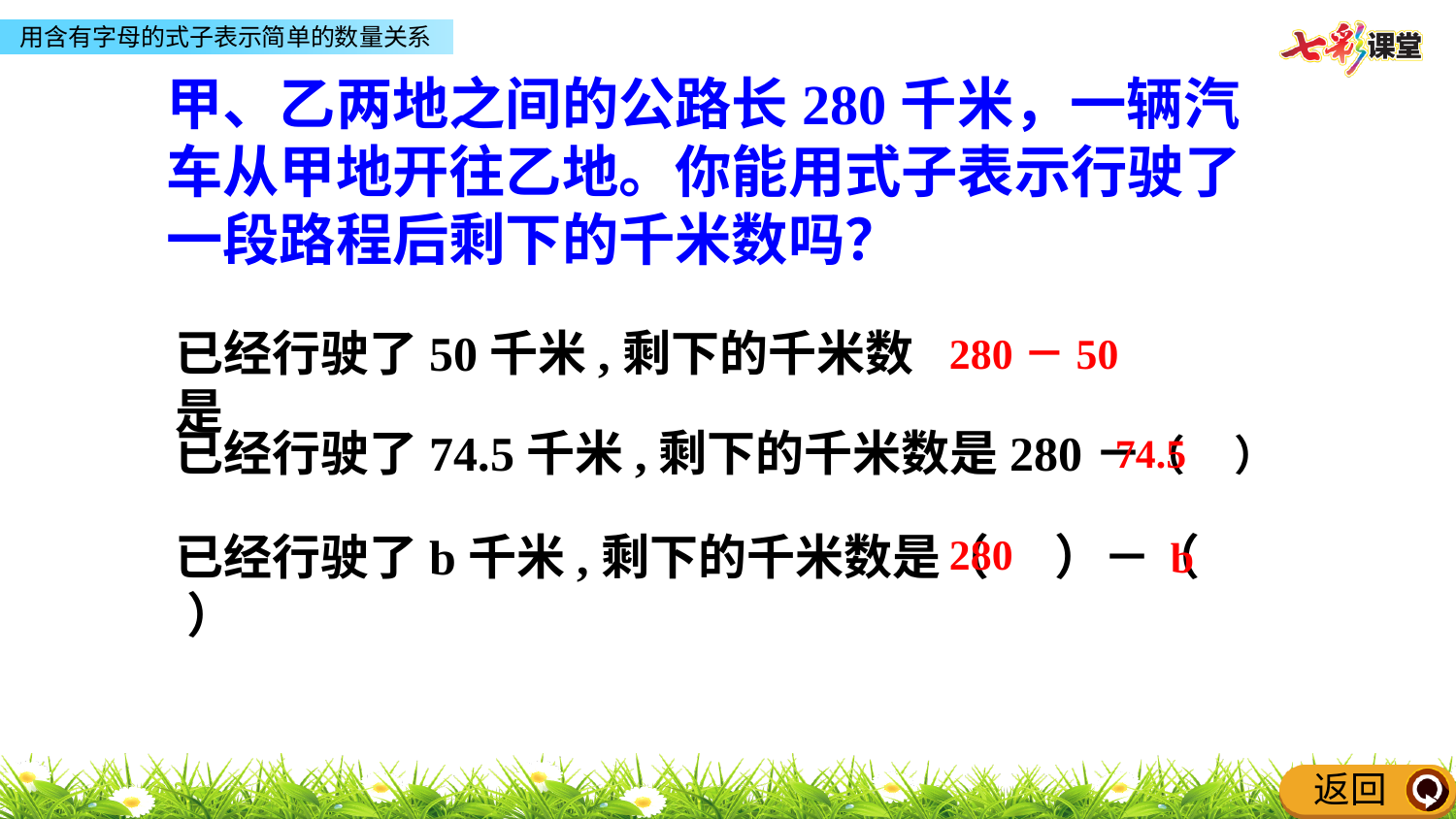

甲、乙两地之间的公路长280千米，一辆汽车从甲地开往乙地。你能用式子表示行驶了一段路程后剩下的千米数吗？
已经行驶了50千米,剩下的千米数是
280－50

已经行驶了74.5千米,剩下的千米数是280－（     ）
74.5
已经行驶了b千米,剩下的千米数是（      ）－（   ）
280
b